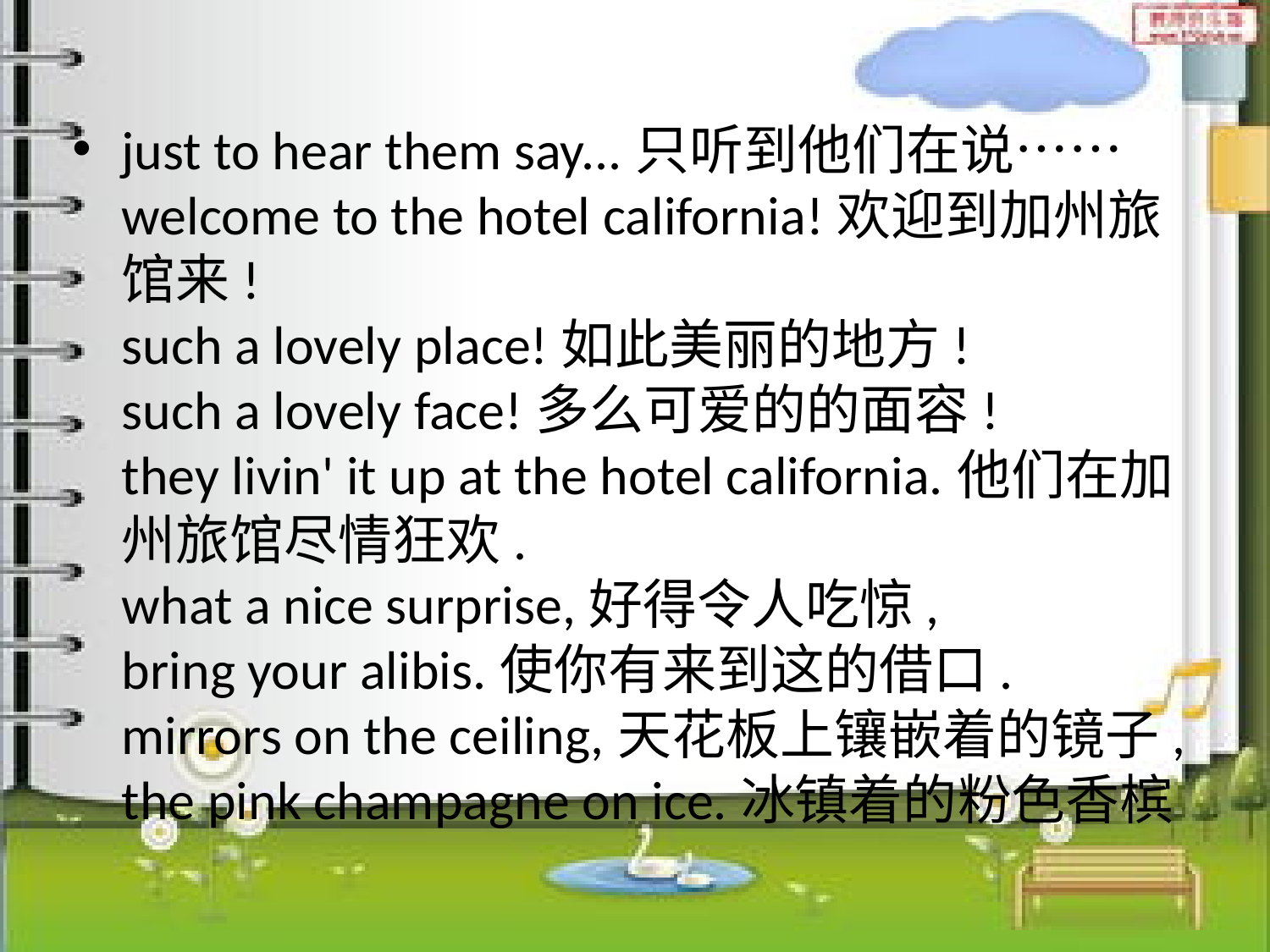

just to hear them say...只听到他们在说……
welcome to the hotel california!欢迎到加州旅馆来!
such a lovely place!如此美丽的地方!
such a lovely face!多么可爱的的面容!
they livin' it up at the hotel california.他们在加州旅馆尽情狂欢.
what a nice surprise,好得令人吃惊,
bring your alibis.使你有来到这的借口.
mirrors on the ceiling,天花板上镶嵌着的镜子,
the pink champagne on ice.冰镇着的粉色香槟